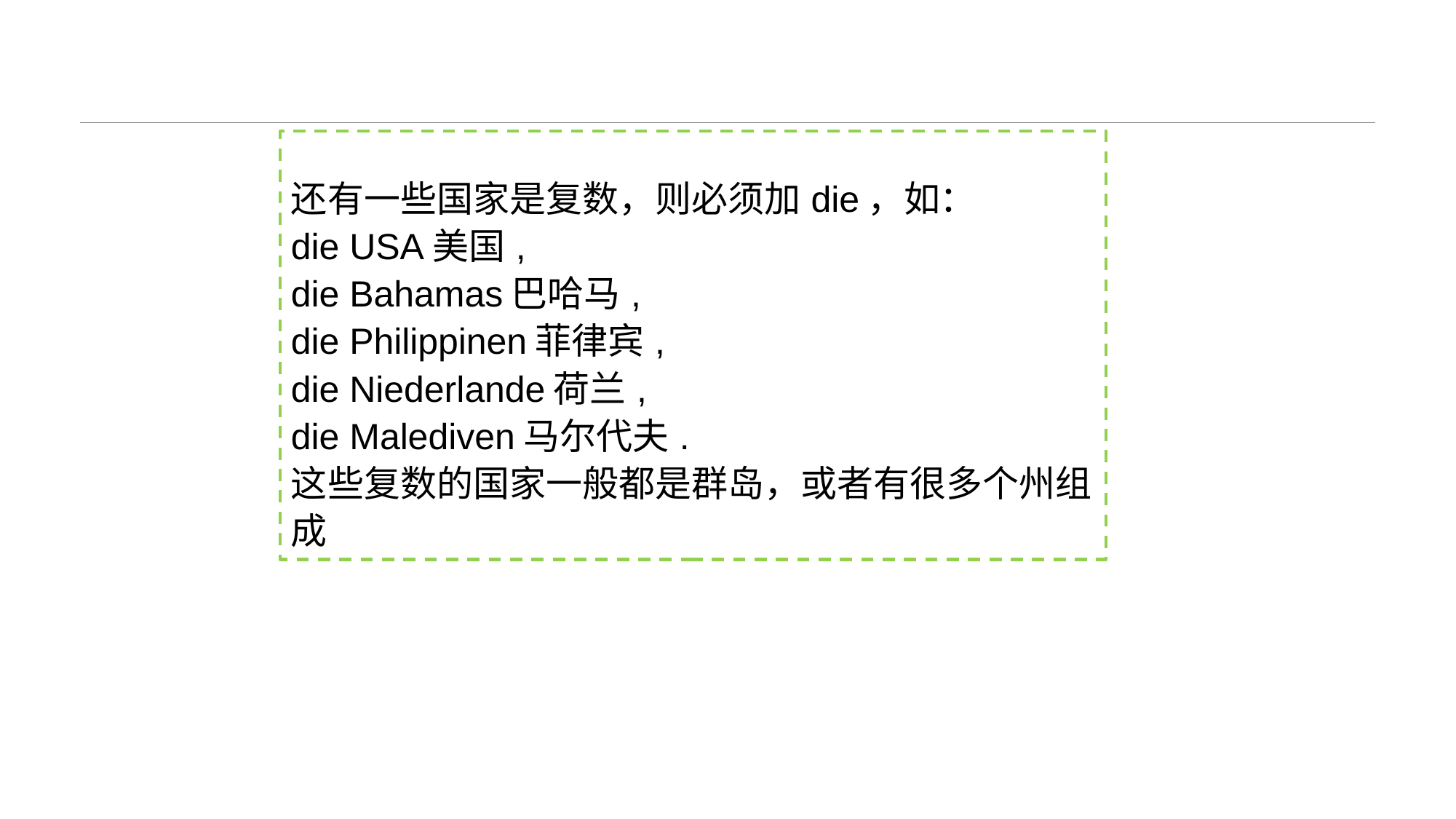

# 还有一些国家是复数，则必须加die，如： die USA美国, die Bahamas巴哈马, die Philippinen菲律宾, die Niederlande荷兰, die Malediven马尔代夫. 这些复数的国家一般都是群岛，或者有很多个州组成